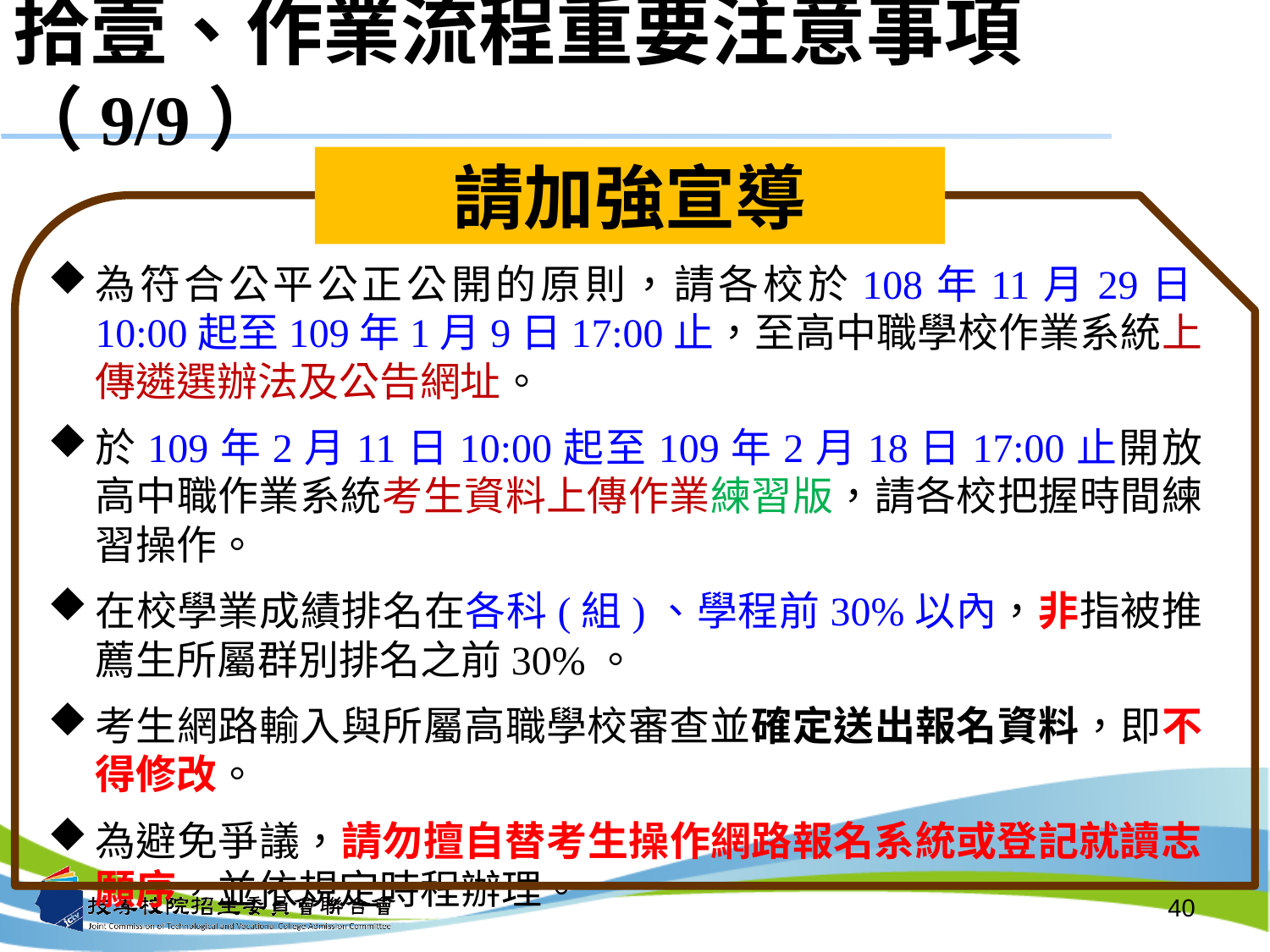

# 拾壹、作業流程重要注意事項（9/9）
請加強宣導

為符合公平公正公開的原則，請各校於108年11月29日10:00起至109年1月9日17:00止，至高中職學校作業系統上傳遴選辦法及公告網址。
於109年2月11日10:00起至109年2月18日17:00止開放高中職作業系統考生資料上傳作業練習版，請各校把握時間練習操作。
在校學業成績排名在各科(組)、學程前30%以內，非指被推薦生所屬群別排名之前30%。
考生網路輸入與所屬高職學校審查並確定送出報名資料，即不得修改。
為避免爭議，請勿擅自替考生操作網路報名系統或登記就讀志願序，並依規定時程辦理。

40